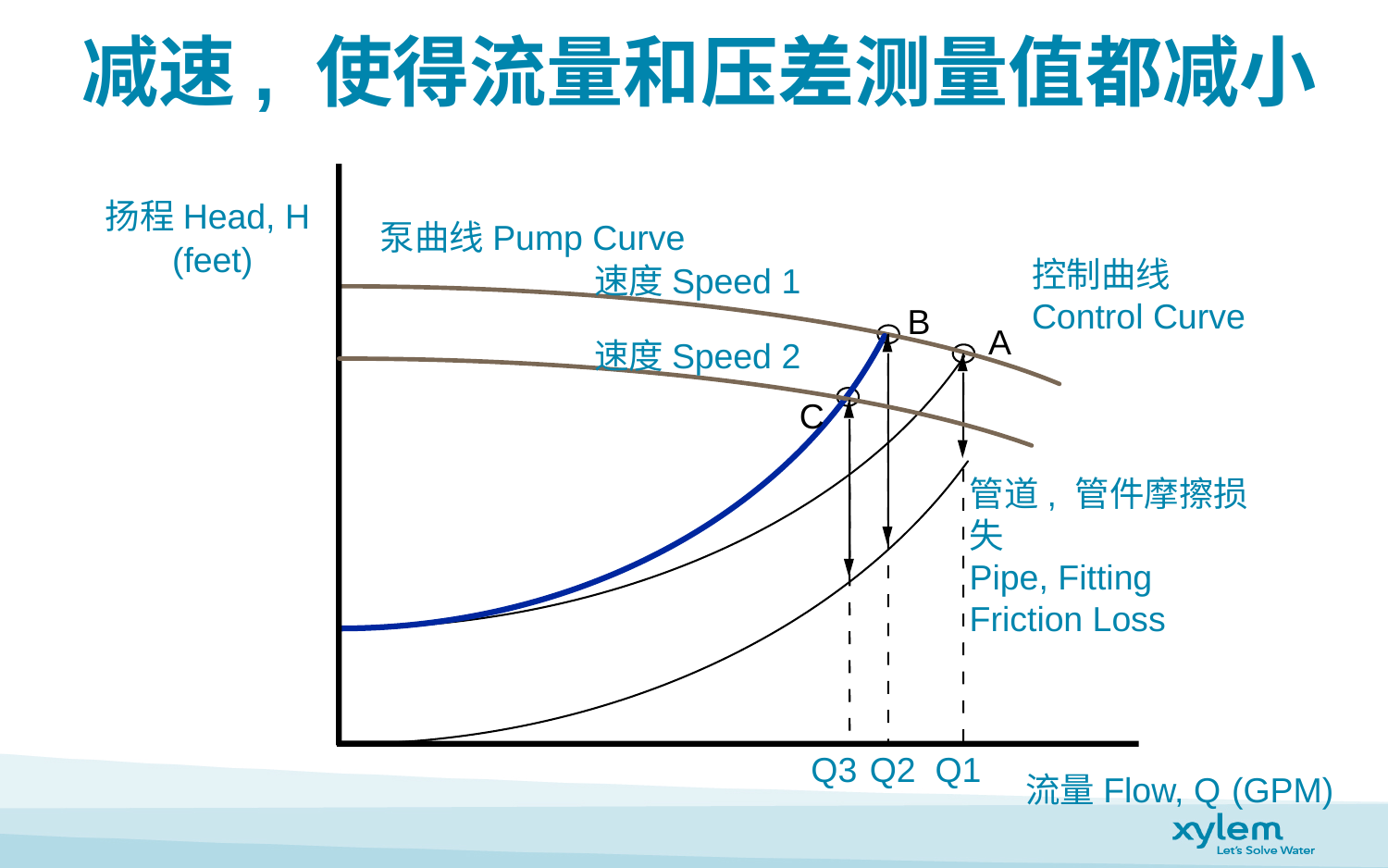

# 减速, 使得流量和压差测量值都减小

扬程Head, H

泵曲线Pump Curve
(feet)
控制曲线
Control Curve
速度Speed 1

B
A

速度Speed 2

C

管道, 管件摩擦损失
Pipe, Fitting
Friction Loss

Q3
Q2
Q1
流量Flow, Q
(GPM)